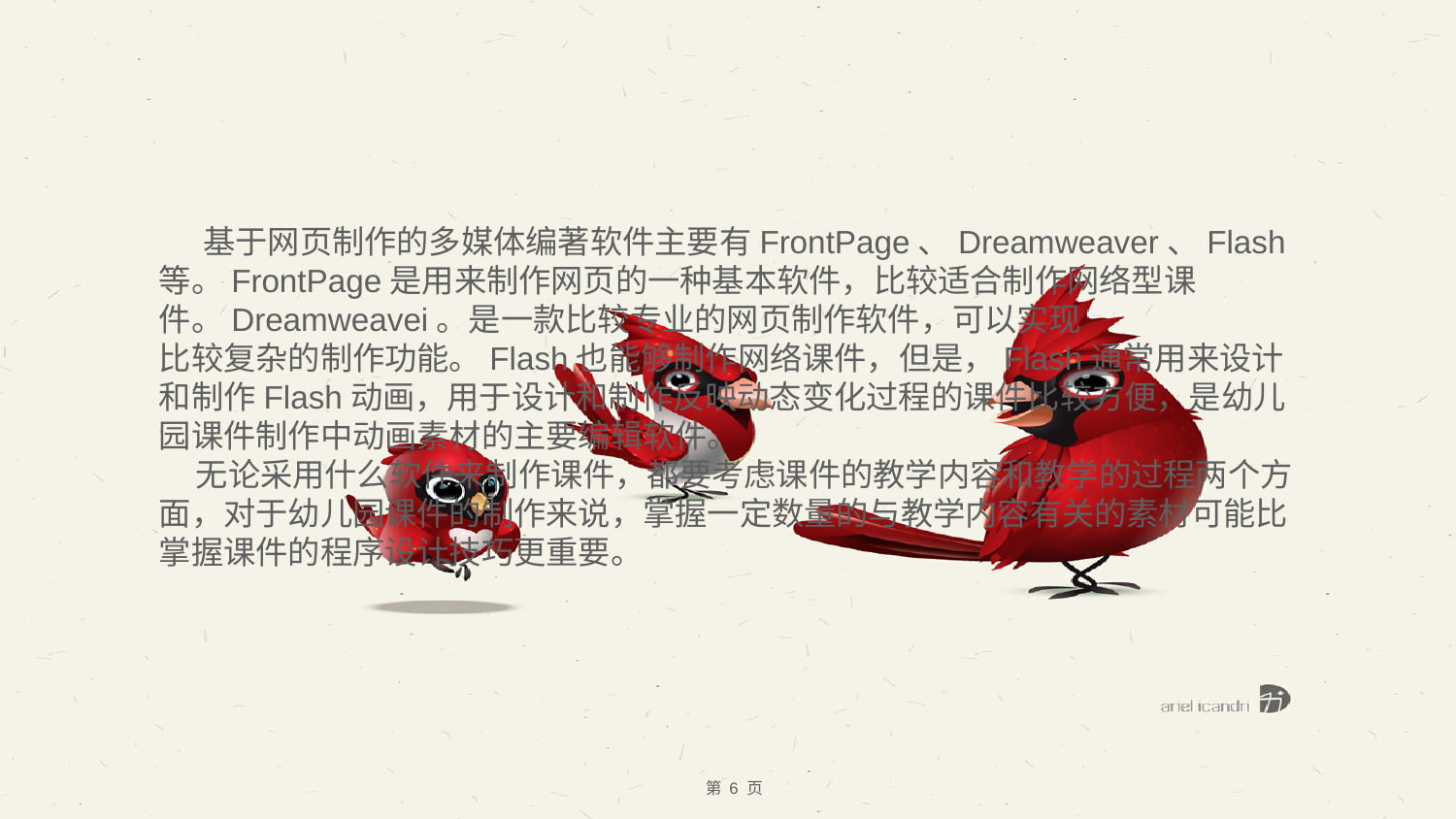

基于网页制作的多媒体编著软件主要有FrontPage、Dreamweaver、Flash等。FrontPage是用来制作网页的一种基本软件，比较适合制作网络型课件。Dreamweavei。是一款比较专业的网页制作软件，可以实现
比较复杂的制作功能。Flash也能够制作网络课件，但是，Flash通常用来设计和制作Flash动画，用于设计和制作反映动态变化过程的课件比较方便，是幼儿园课件制作中动画素材的主要编辑软件。
    无论采用什么软件来制作课件，都要考虑课件的教学内容和教学的过程两个方面，对于幼儿园课件的制作来说，掌握一定数量的与教学内容有关的素材可能比掌握课件的程序设计技巧更重要。
第 6 页